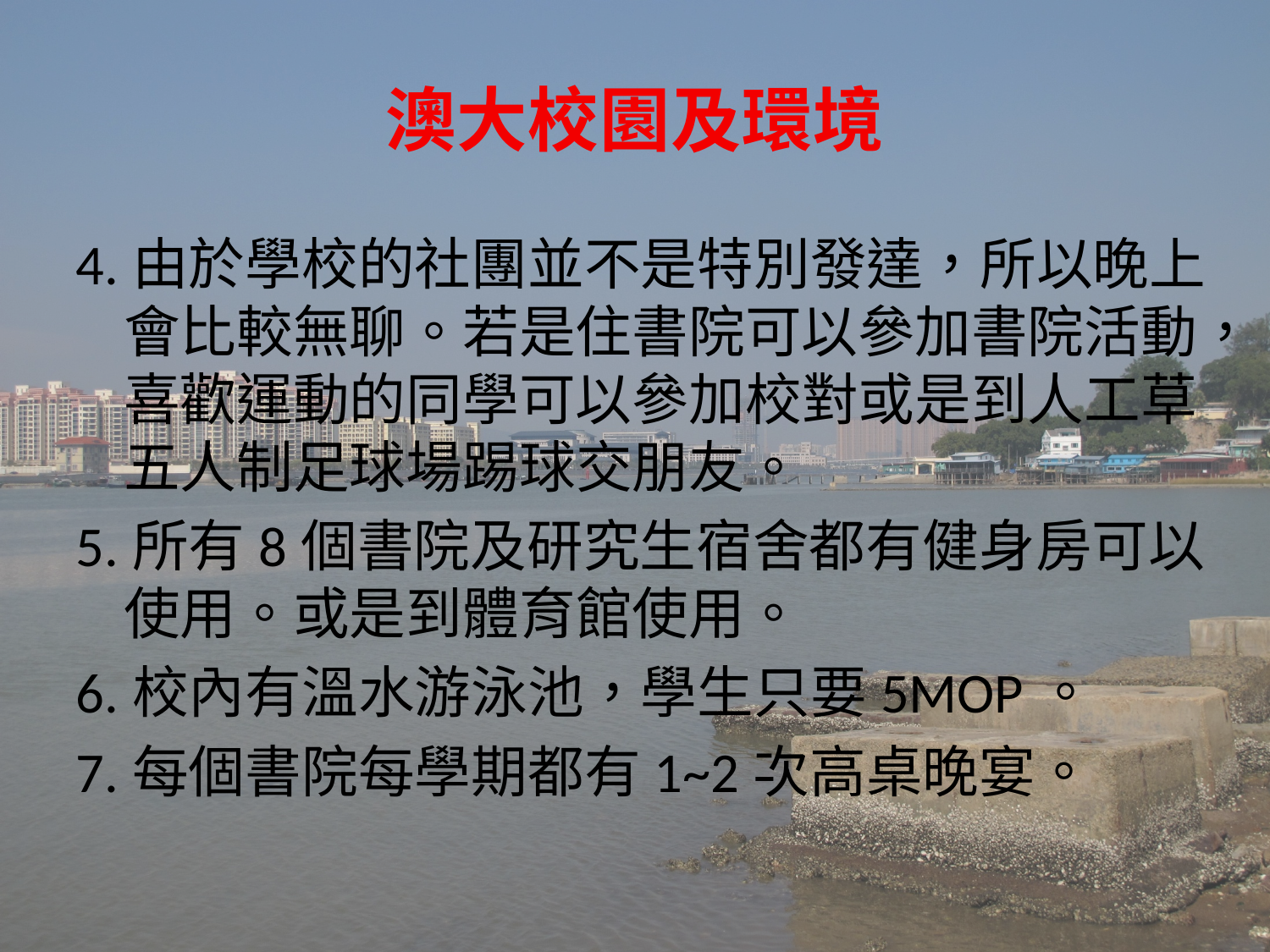

# 澳大校園及環境
4.由於學校的社團並不是特別發達，所以晚上會比較無聊。若是住書院可以參加書院活動，喜歡運動的同學可以參加校對或是到人工草五人制足球場踢球交朋友。
5.所有8個書院及研究生宿舍都有健身房可以使用。或是到體育館使用。
6.校內有溫水游泳池，學生只要5MOP。
7.每個書院每學期都有1~2次高桌晚宴。